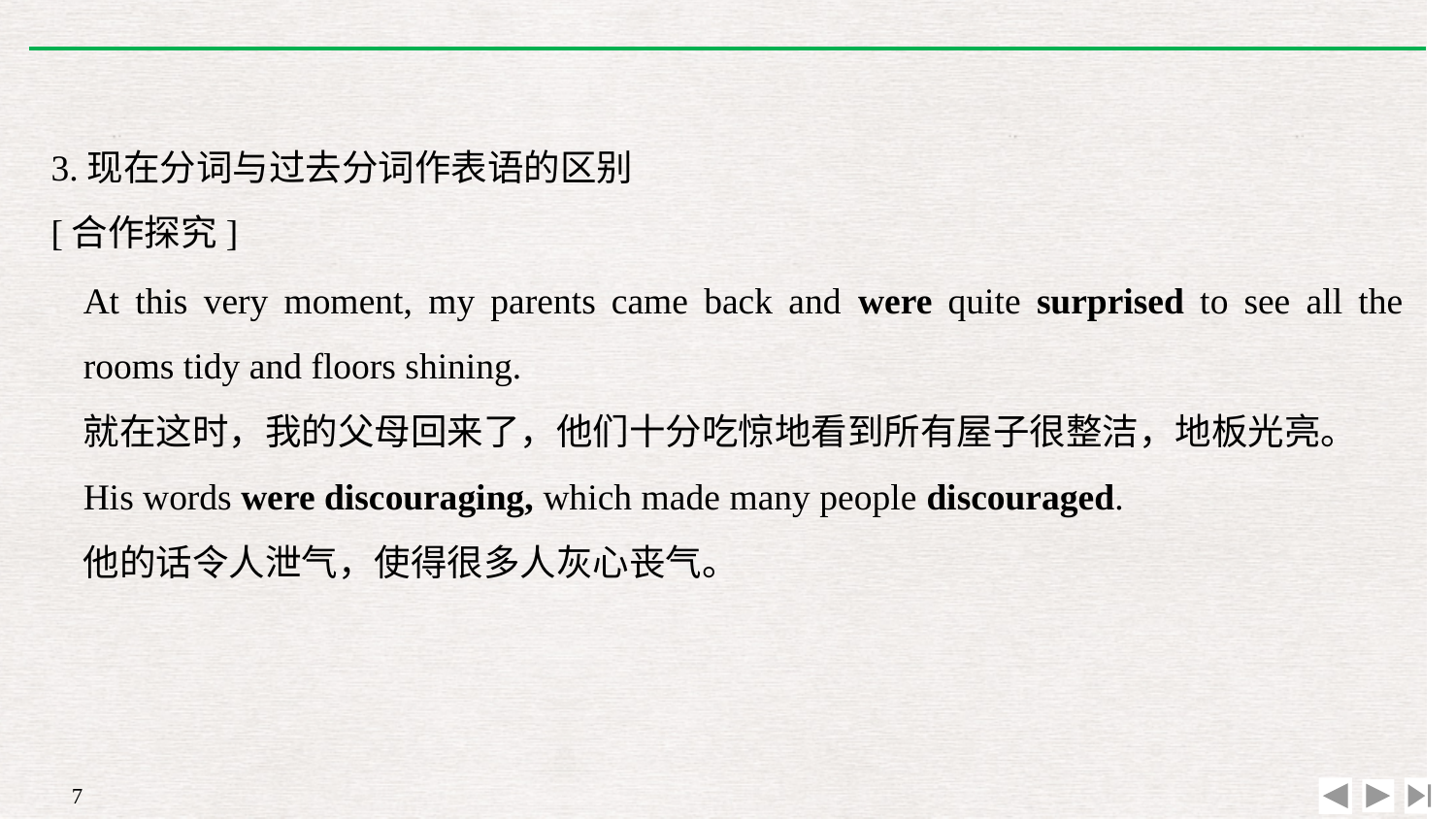

3.现在分词与过去分词作表语的区别
[合作探究]
At this very moment, my parents came back and were quite surprised to see all the rooms tidy and floors shining.
就在这时，我的父母回来了，他们十分吃惊地看到所有屋子很整洁，地板光亮。
His words were discouraging, which made many people discouraged.
他的话令人泄气，使得很多人灰心丧气。